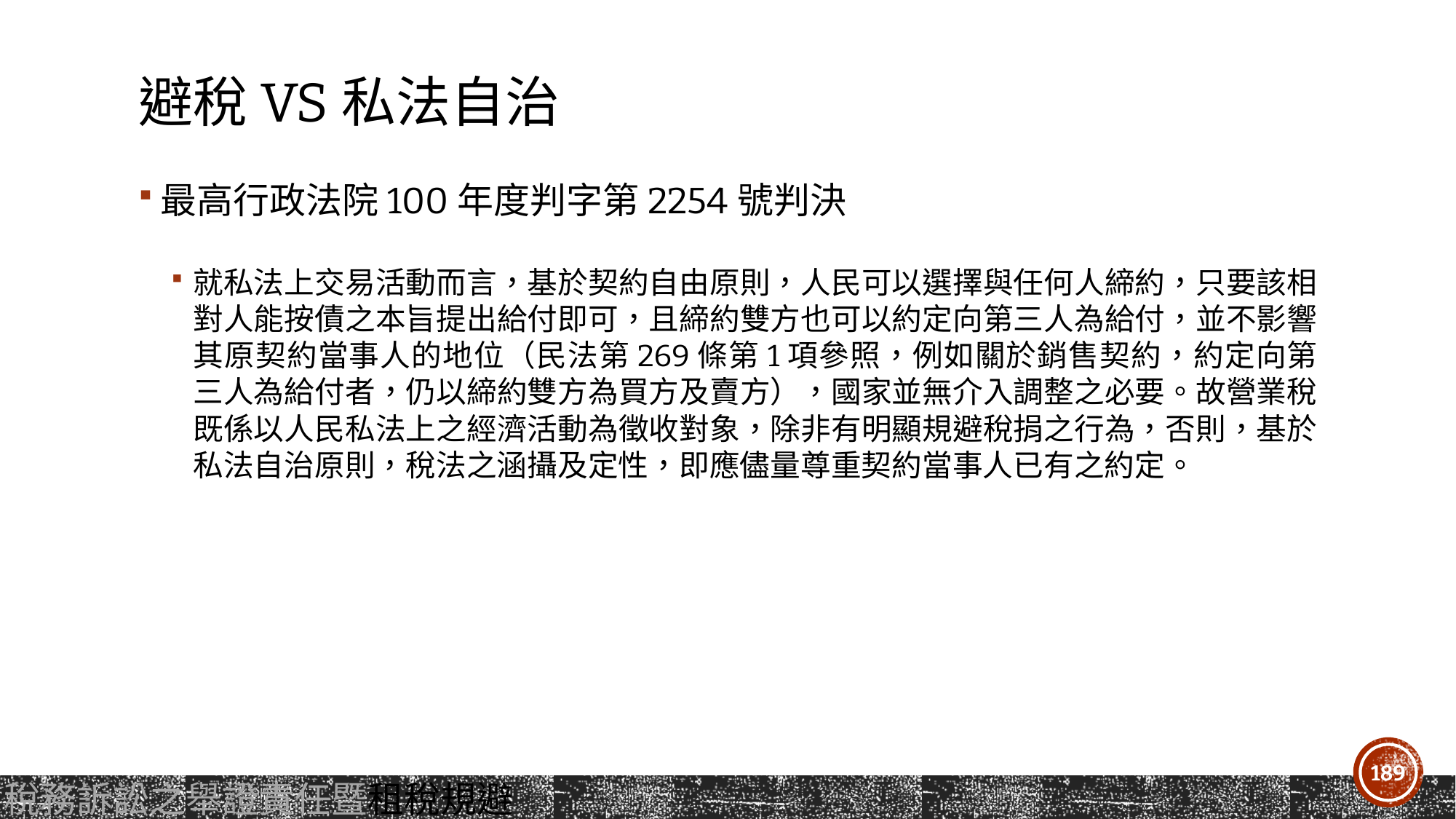

# 避稅vs私法自治
最高行政法院100年度判字第2254號判決

就私法上交易活動而言，基於契約自由原則，人民可以選擇與任何人締約，只要該相對人能按債之本旨提出給付即可，且締約雙方也可以約定向第三人為給付，並不影響其原契約當事人的地位（民法第269條第1項參照，例如關於銷售契約，約定向第三人為給付者，仍以締約雙方為買方及賣方），國家並無介入調整之必要。故營業稅既係以人民私法上之經濟活動為徵收對象，除非有明顯規避稅捐之行為，否則，基於私法自治原則，稅法之涵攝及定性，即應儘量尊重契約當事人已有之約定。
189